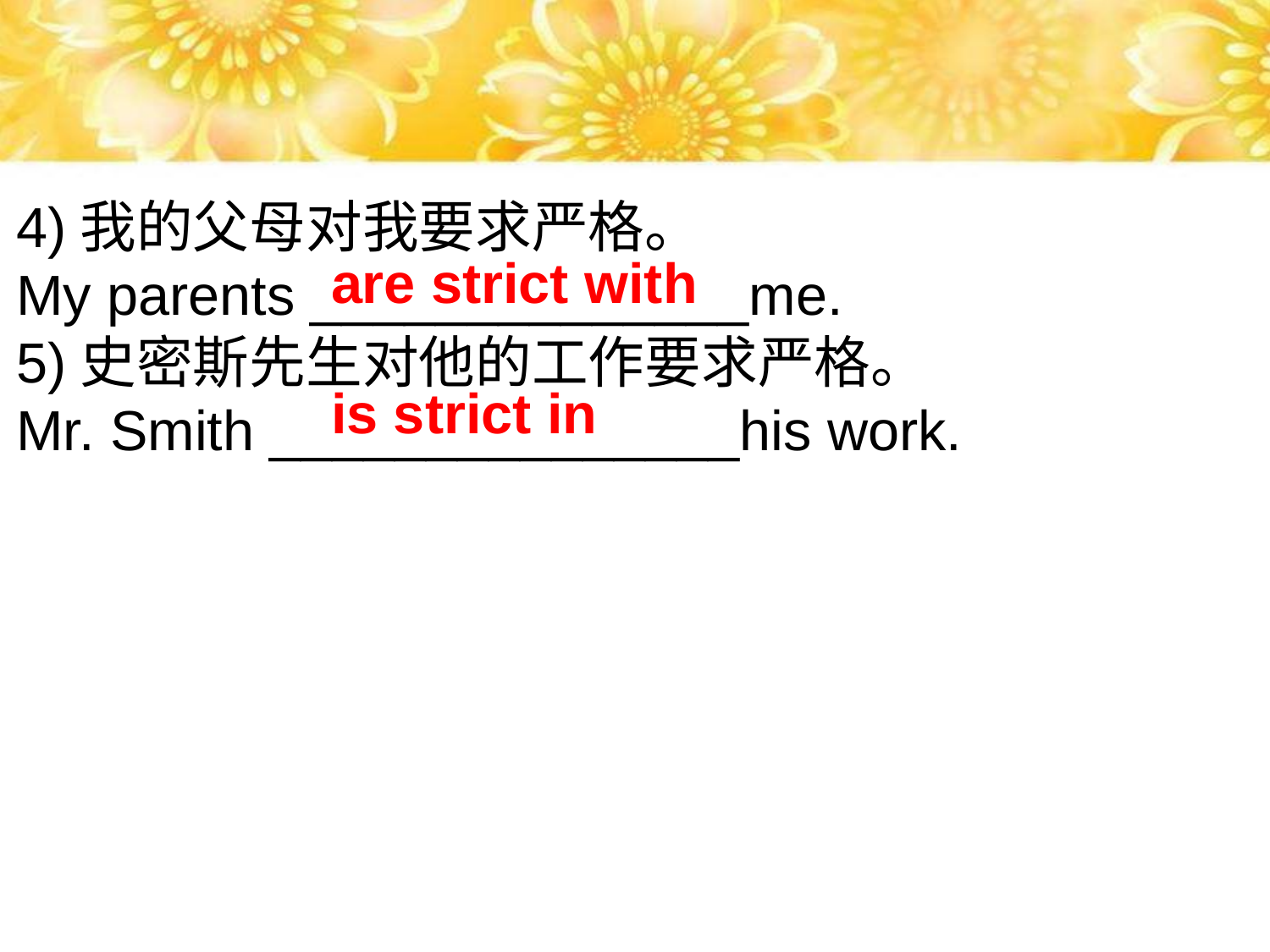

4)我的父母对我要求严格。
My parents ______________me.
5)史密斯先生对他的工作要求严格。
Mr. Smith _______________his work.
are strict with
is strict in